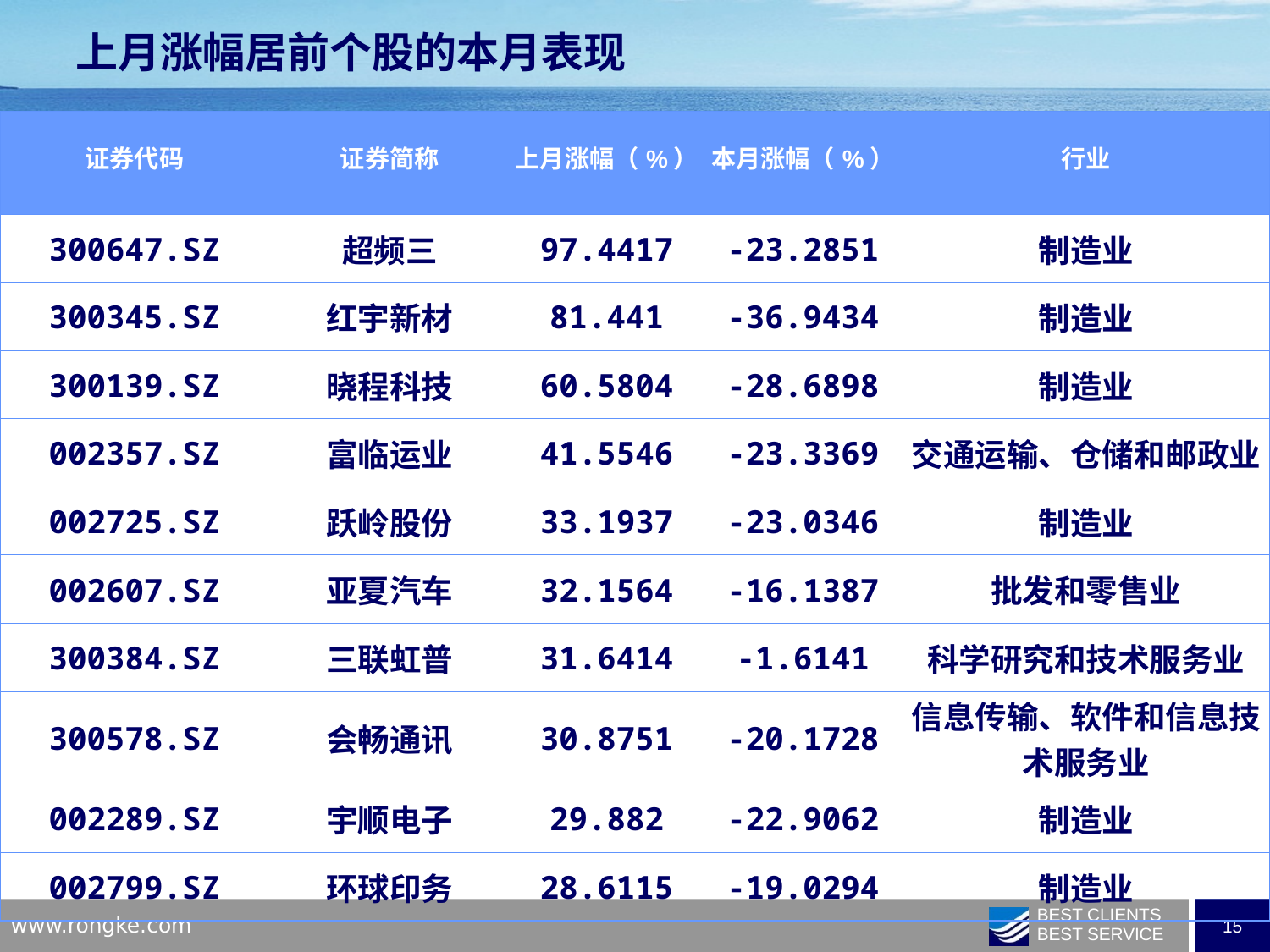

上月涨幅居前个股的本月表现
| 证券代码 | 证券简称 | 上月涨幅（%） | 本月涨幅（%） | 行业 |
| --- | --- | --- | --- | --- |
| 300647.SZ | 超频三 | 97.4417 | -23.2851 | 制造业 |
| 300345.SZ | 红宇新材 | 81.441 | -36.9434 | 制造业 |
| 300139.SZ | 晓程科技 | 60.5804 | -28.6898 | 制造业 |
| 002357.SZ | 富临运业 | 41.5546 | -23.3369 | 交通运输、仓储和邮政业 |
| 002725.SZ | 跃岭股份 | 33.1937 | -23.0346 | 制造业 |
| 002607.SZ | 亚夏汽车 | 32.1564 | -16.1387 | 批发和零售业 |
| 300384.SZ | 三联虹普 | 31.6414 | -1.6141 | 科学研究和技术服务业 |
| 300578.SZ | 会畅通讯 | 30.8751 | -20.1728 | 信息传输、软件和信息技术服务业 |
| 002289.SZ | 宇顺电子 | 29.882 | -22.9062 | 制造业 |
| 002799.SZ | 环球印务 | 28.6115 | -19.0294 | 制造业 |